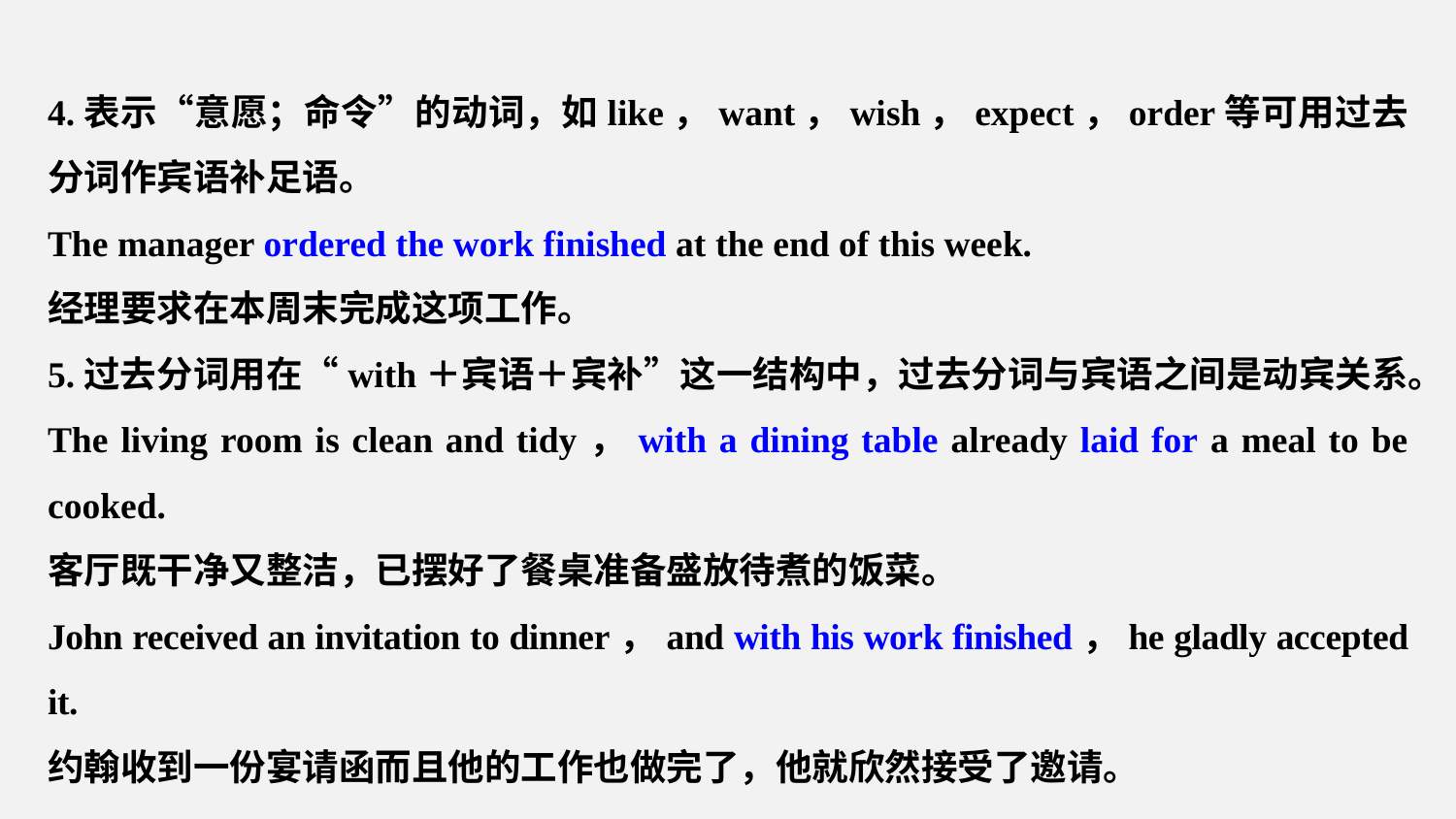

4.表示“意愿；命令”的动词，如like，want，wish，expect，order等可用过去分词作宾语补足语。
The manager ordered the work finished at the end of this week.
经理要求在本周末完成这项工作。
5.过去分词用在“with＋宾语＋宾补”这一结构中，过去分词与宾语之间是动宾关系。
The living room is clean and tidy，with a dining table already laid for a meal to be cooked.
客厅既干净又整洁，已摆好了餐桌准备盛放待煮的饭菜。
John received an invitation to dinner，and with his work finished，he gladly accepted it.
约翰收到一份宴请函而且他的工作也做完了，他就欣然接受了邀请。